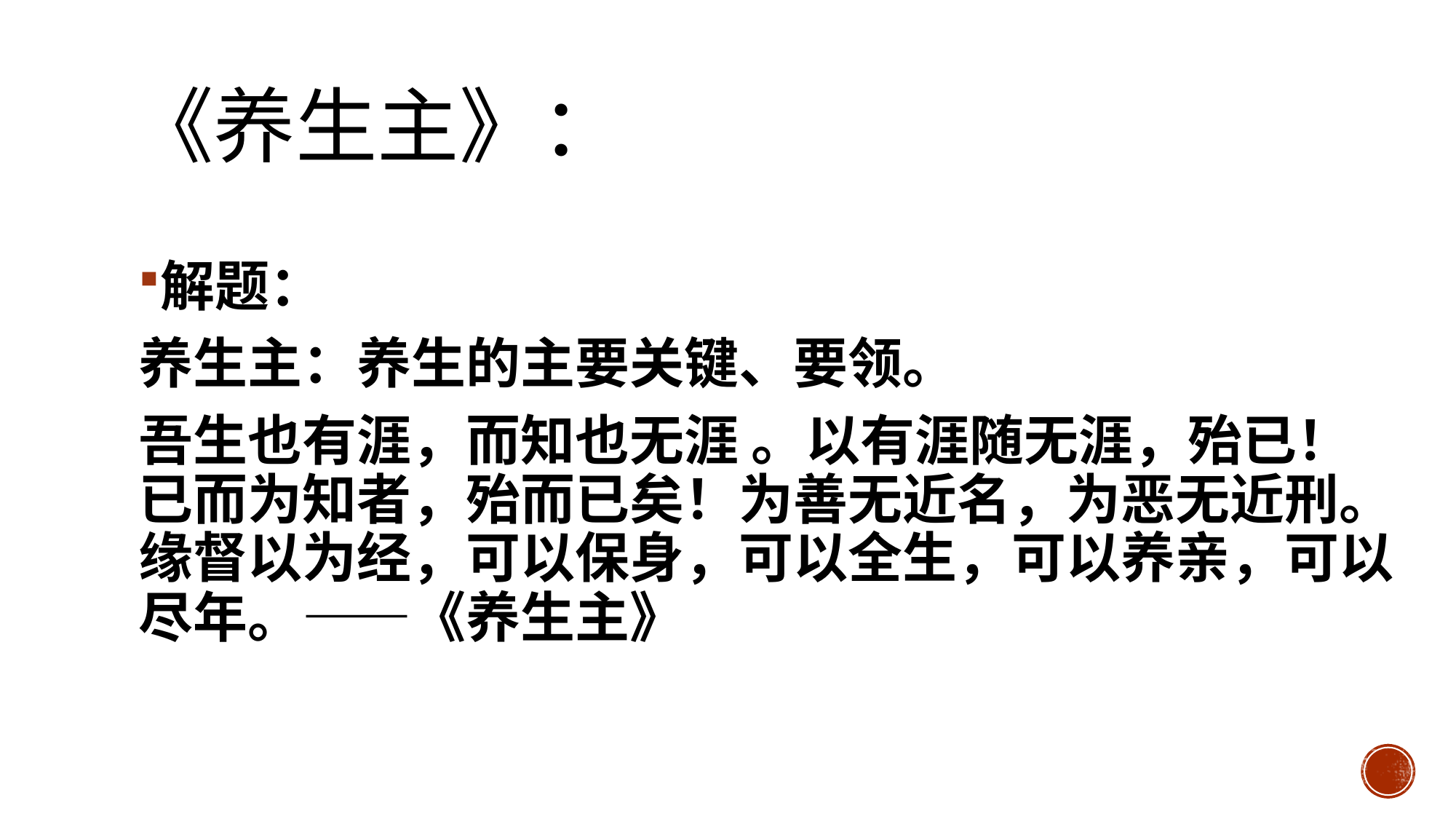

# 《养生主》：
解题：
养生主：养生的主要关键、要领。
吾生也有涯，而知也无涯 。以有涯随无涯，殆已！已而为知者，殆而已矣！为善无近名，为恶无近刑。缘督以为经，可以保身，可以全生，可以养亲，可以尽年。——《养生主》